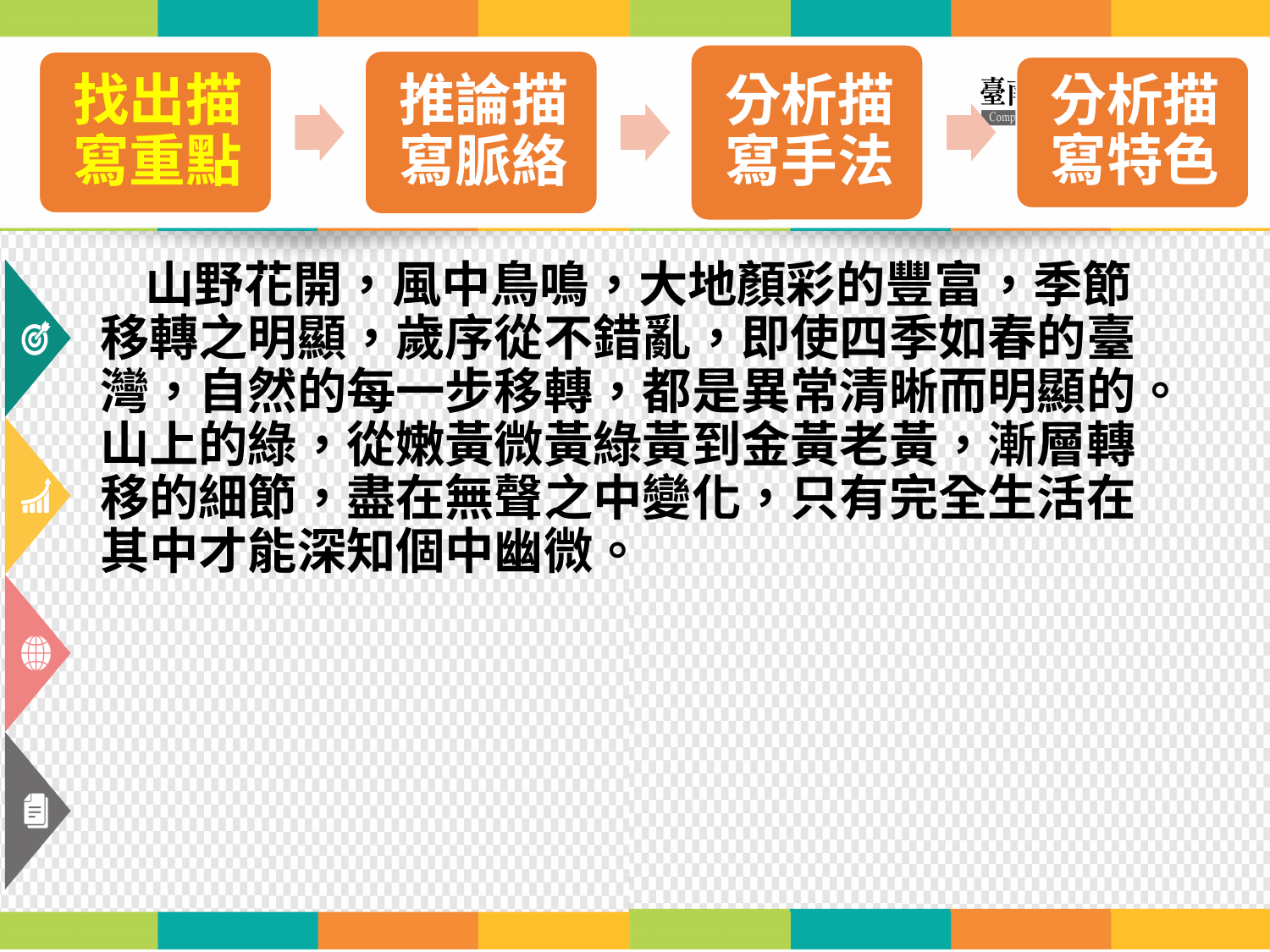

找出描寫重點

推論描寫脈絡

分析描寫手法

分析描寫特色
   山野花開，風中鳥鳴，大地顏彩的豐富，季節移轉之明顯，歲序從不錯亂，即使四季如春的臺灣，自然的每一步移轉，都是異常清晰而明顯的。山上的綠，從嫩黃微黃綠黃到金黃老黃，漸層轉移的細節，盡在無聲之中變化，只有完全生活在其中才能深知個中幽微。